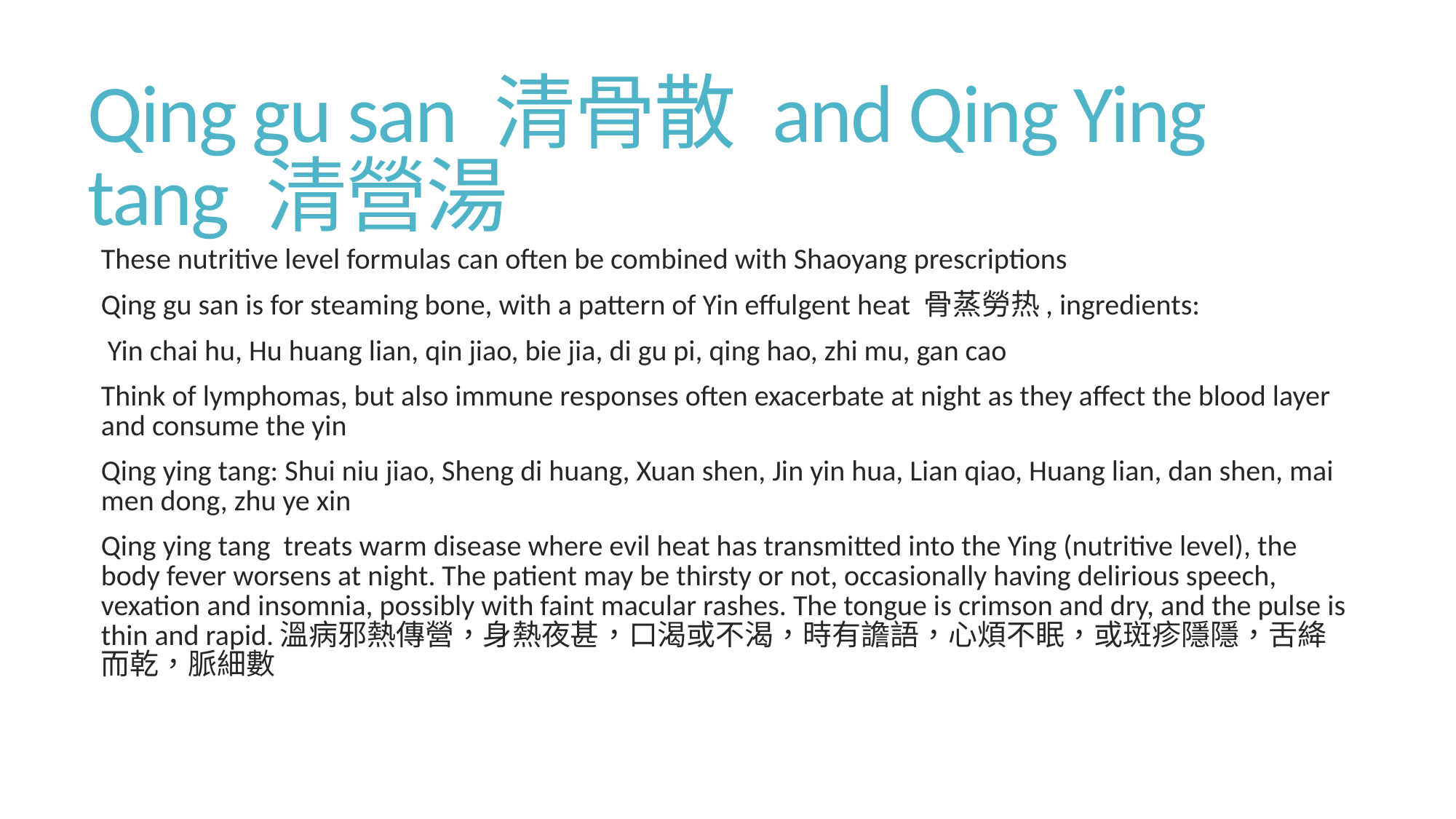

# Qing gu san 清骨散 and Qing Ying tang 清營湯
These nutritive level formulas can often be combined with Shaoyang prescriptions
Qing gu san is for steaming bone, with a pattern of Yin effulgent heat 骨蒸勞热, ingredients:
 Yin chai hu, Hu huang lian, qin jiao, bie jia, di gu pi, qing hao, zhi mu, gan cao
Think of lymphomas, but also immune responses often exacerbate at night as they affect the blood layer and consume the yin
Qing ying tang: Shui niu jiao, Sheng di huang, Xuan shen, Jin yin hua, Lian qiao, Huang lian, dan shen, mai men dong, zhu ye xin
Qing ying tang  treats warm disease where evil heat has transmitted into the Ying (nutritive level), the body fever worsens at night. The patient may be thirsty or not, occasionally having delirious speech, vexation and insomnia, possibly with faint macular rashes. The tongue is crimson and dry, and the pulse is thin and rapid.溫病邪熱傳營，身熱夜甚，口渴或不渴，時有譫語，心煩不眠，或斑疹隱隱，舌絳而乾，脈細數